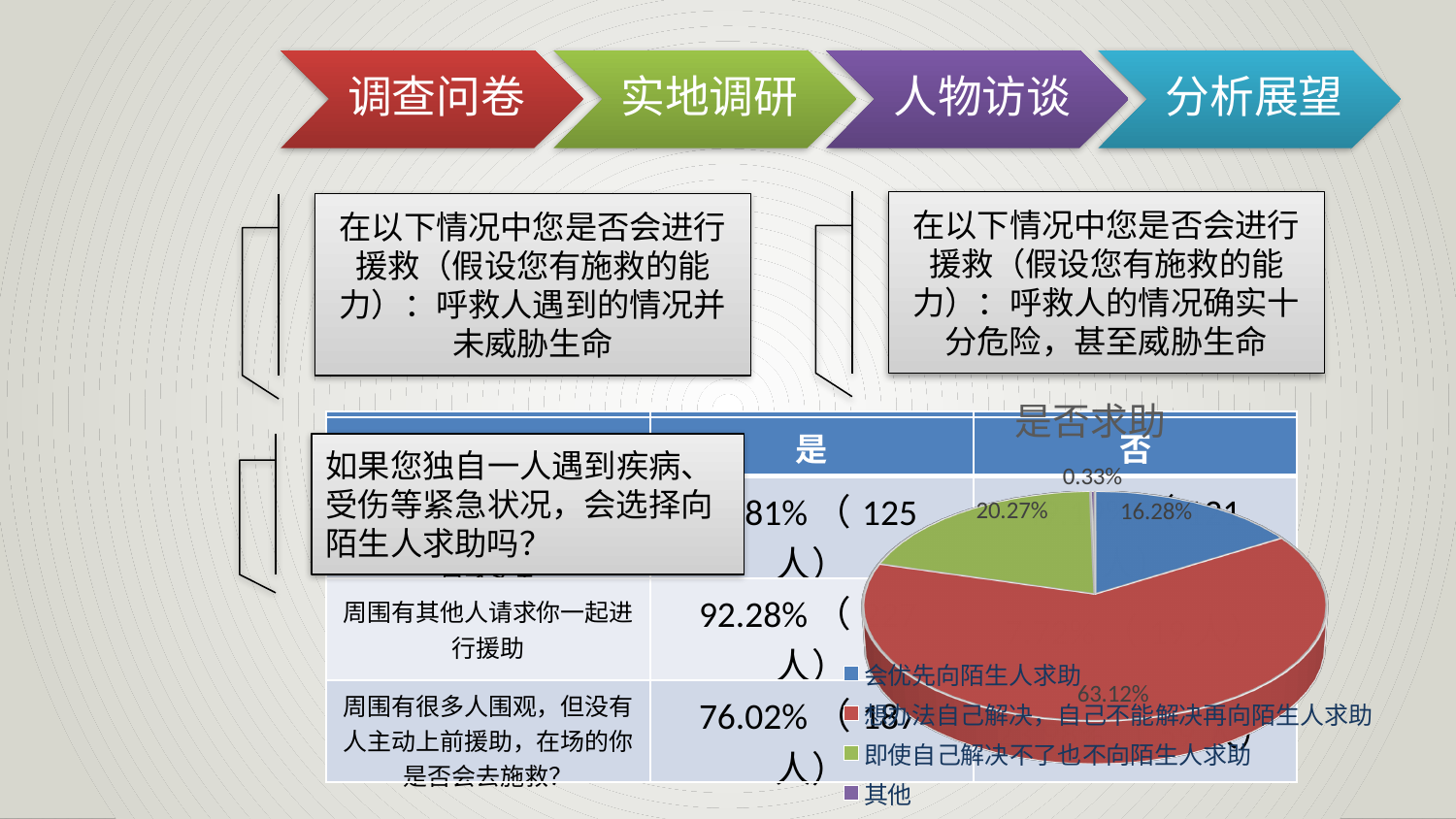

09
Question
调查问卷
实地调研
人物访谈
分析展望
在以下情况中您是否会进行援救（假设您有施救的能力）：呼救人的情况确实十分危险，甚至威胁生命
在以下情况中您是否会进行援救（假设您有施救的能力）：呼救人遇到的情况并未威胁生命

10

Question

[unsupported chart]

| 题目/选项 | 是 | 否 |
| --- | --- | --- |
| 周围人烟稀少，只有你能施救，但无目击者，难以保证自身安全 | 21.14%（54人） | 78.86%（194人） |
| 周围有其他人请求你一起进行援助 | 81.3%（200人） | 18.7%（46人） |
| 周围有很多人围观，但没有人主动上前援助，在场的你是否会去施救？ | 46.34%（114人） | 53.66%（132人） |
| 题目/选项 | 是 | 否 |
| --- | --- | --- |
| 周围人烟稀少，只有你能施救，但无目击者，难以保证自身安全 | 50.81%（125人） | 49.19%（121人） |
| 周围有其他人请求你一起进行援助 | 92.28%（227人） | 7.72%（19人） |
| 周围有很多人围观，但没有人主动上前援助，在场的你是否会去施救？ | 76.02%（187人） | 23.98%（59人） |
如果您独自一人遇到疾病、受伤等紧急状况，会选择向陌生人求助吗？

11
Question